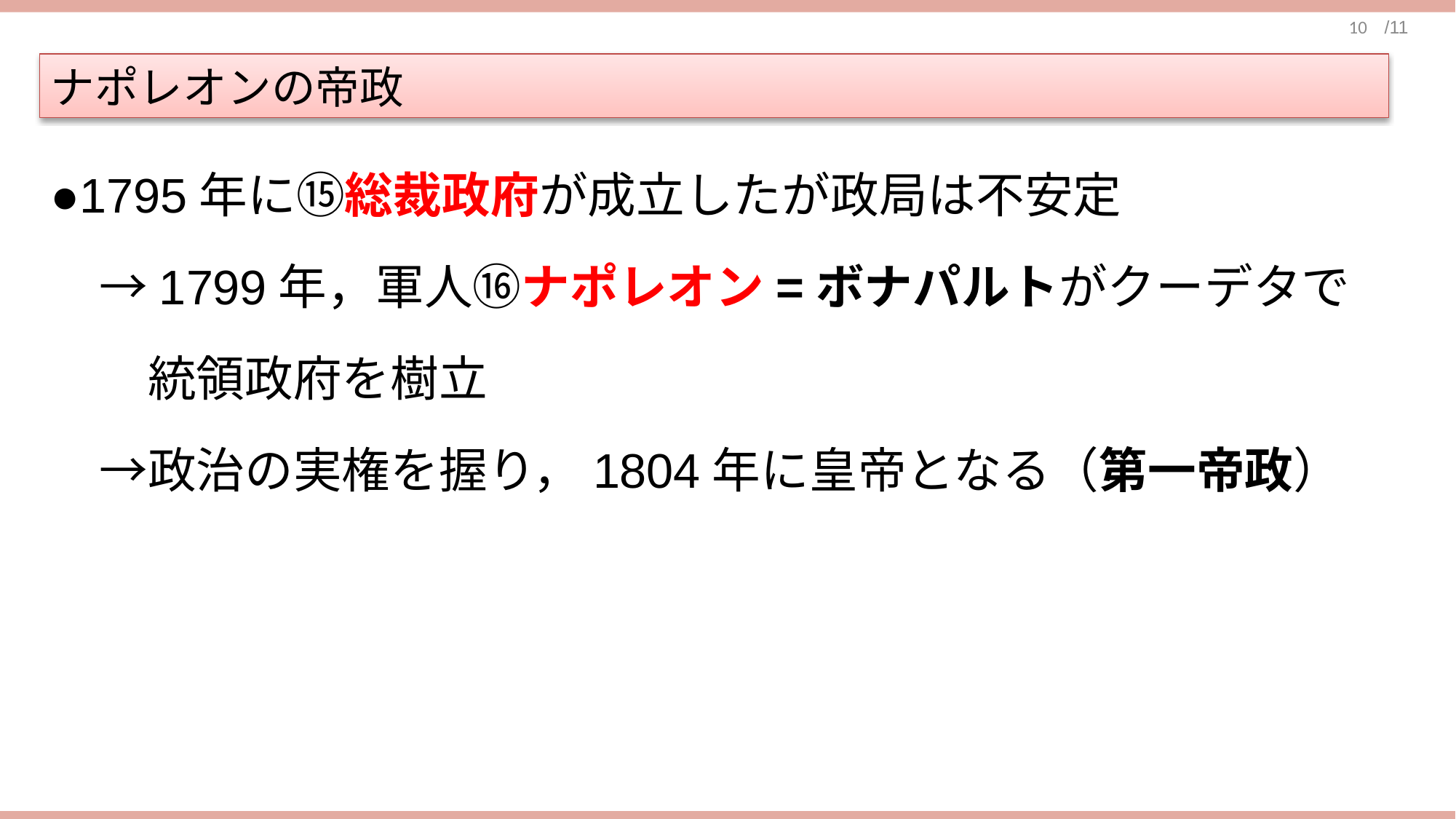

ナポレオンの帝政
●1795年に⑮総裁政府が成立したが政局は不安定
　→1799年，軍人⑯ナポレオン=ボナパルトがクーデタで
　　統領政府を樹立
　→政治の実権を握り，1804年に皇帝となる（第一帝政）